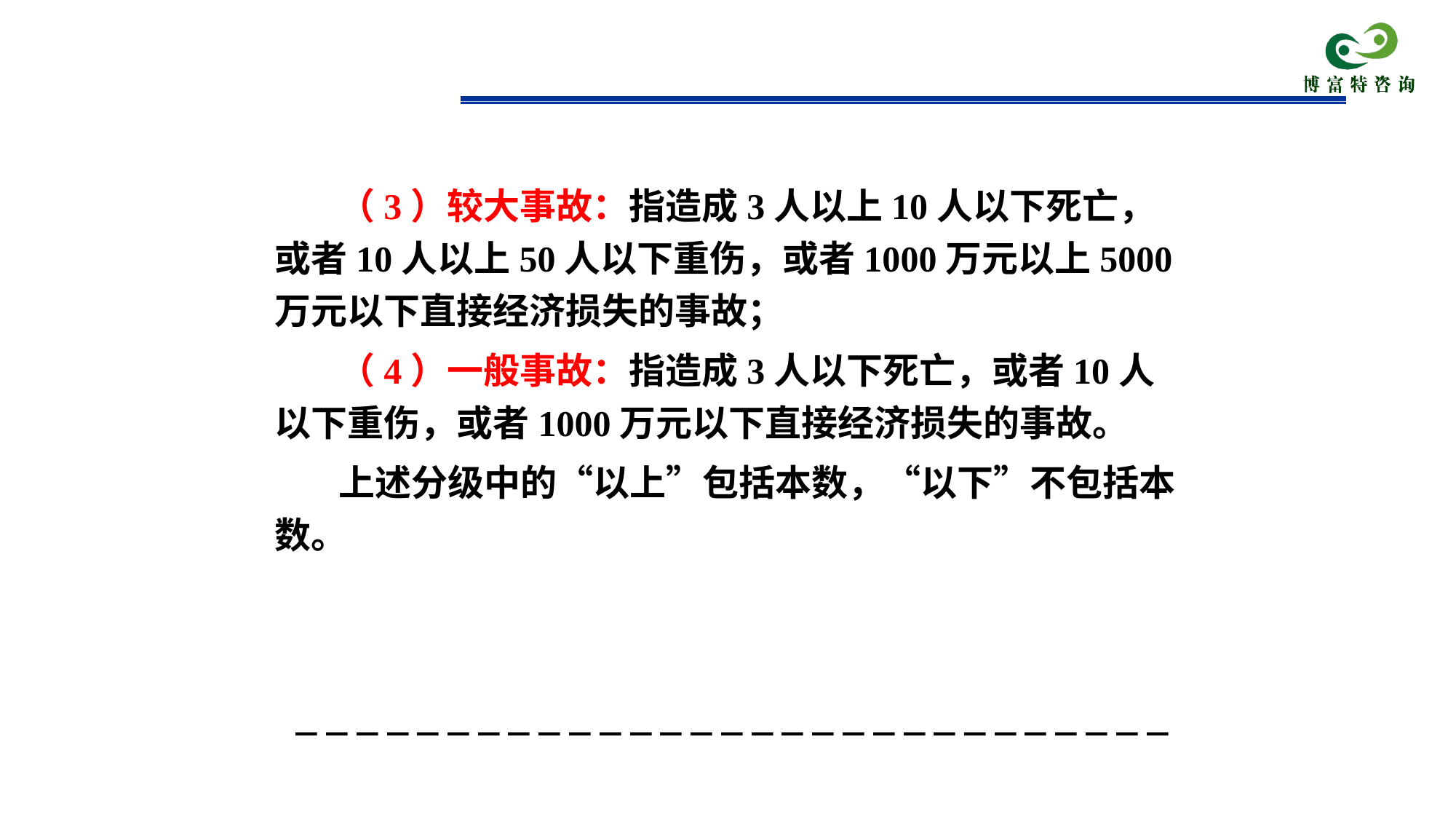

# （3）较大事故：指造成3人以上10人以下死亡，或者10人以上50人以下重伤，或者1000万元以上5000万元以下直接经济损失的事故；
（4）一般事故：指造成3人以下死亡，或者10人以下重伤，或者1000万元以下直接经济损失的事故。
上述分级中的“以上”包括本数，“以下”不包括本数。
－－－－－－－－－－－－－－－－－－－－－－－－－－－－－